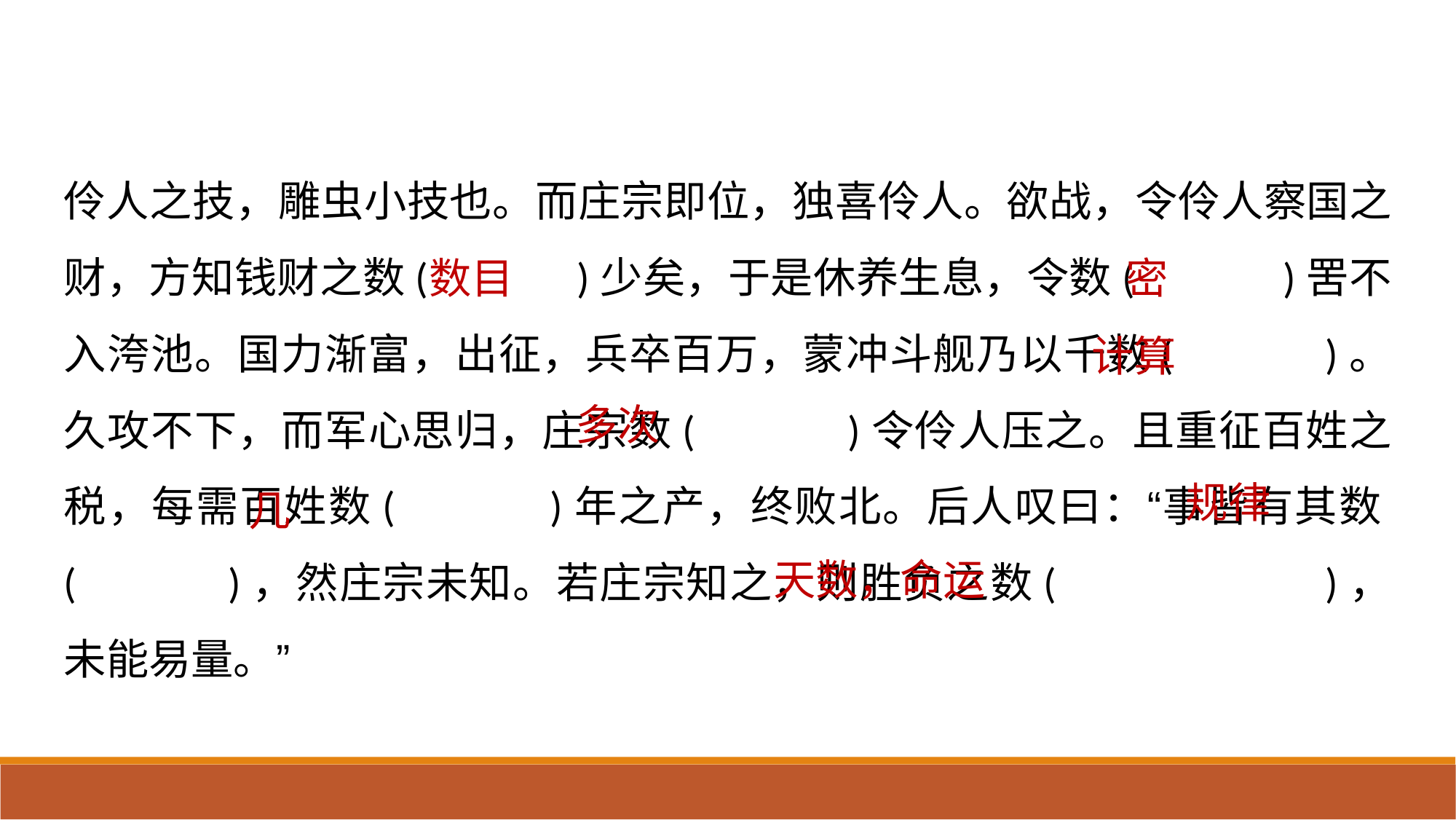

伶人之技，雕虫小技也。而庄宗即位，独喜伶人。欲战，令伶人察国之财，方知钱财之数(　　　)少矣，于是休养生息，令数(　　　)罟不入洿池。国力渐富，出征，兵卒百万，蒙冲斗舰乃以千数(　　　)。久攻不下，而军心思归，庄宗数(　　　)令伶人压之。且重征百姓之税，每需百姓数(　　　)年之产，终败北。后人叹曰：“事皆有其数(　　　)，然庄宗未知。若庄宗知之，则胜负之数(           　　　)，未能易量。”
数目
密
计算
多次
规律
几
天数，命运